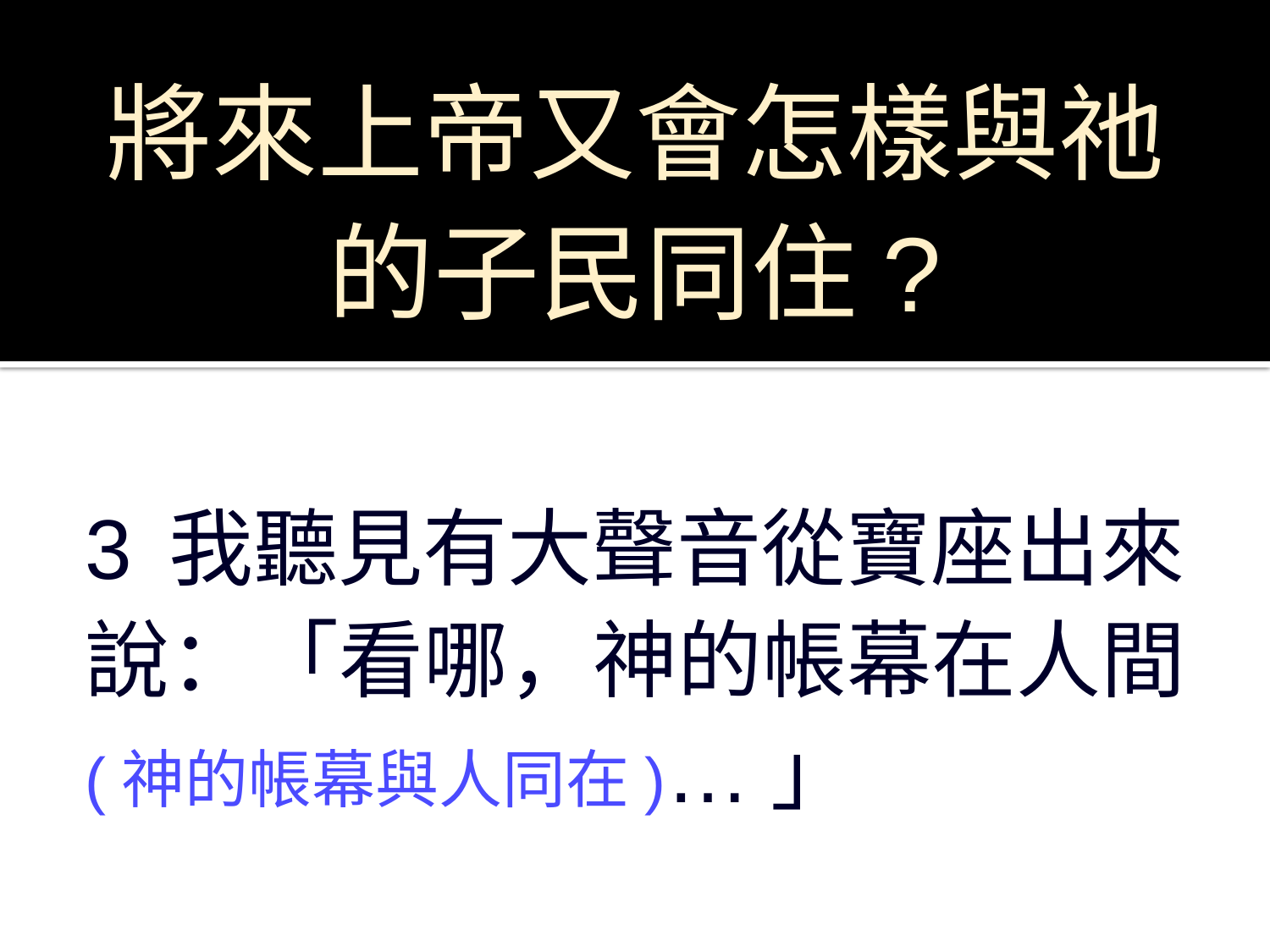

# 將來上帝又會怎樣與祂的子民同住?
3 我聽見有大聲音從寶座出來說：「看哪，神的帳幕在人間(神的帳幕與人同在)…」